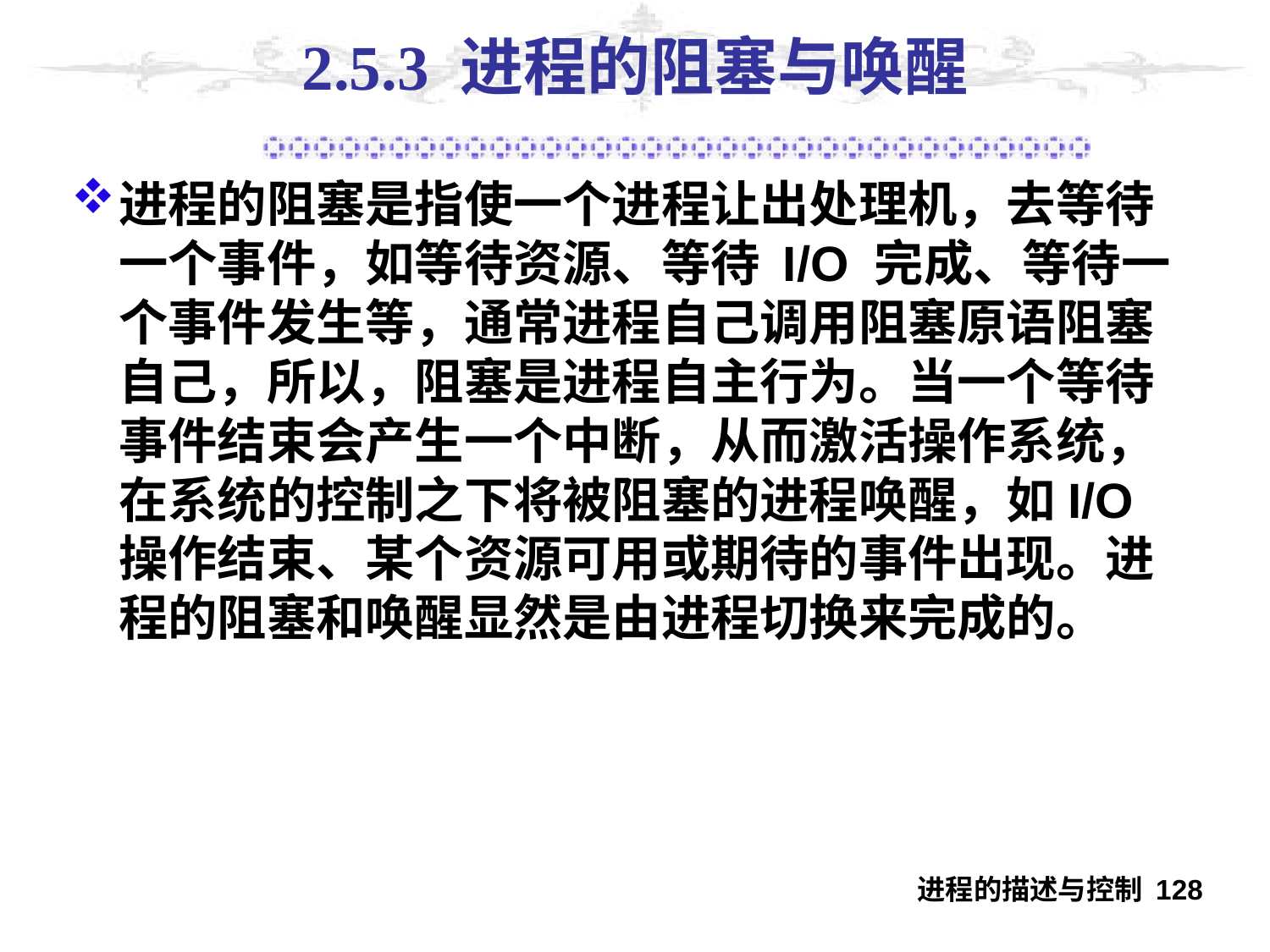

# 2.5.3 进程的阻塞与唤醒
进程的阻塞是指使一个进程让出处理机，去等待一个事件，如等待资源、等待 I/O 完成、等待一个事件发生等，通常进程自己调用阻塞原语阻塞自己，所以，阻塞是进程自主行为。当一个等待事件结束会产生一个中断，从而激活操作系统，在系统的控制之下将被阻塞的进程唤醒，如I/O 操作结束、某个资源可用或期待的事件出现。进程的阻塞和唤醒显然是由进程切换来完成的。